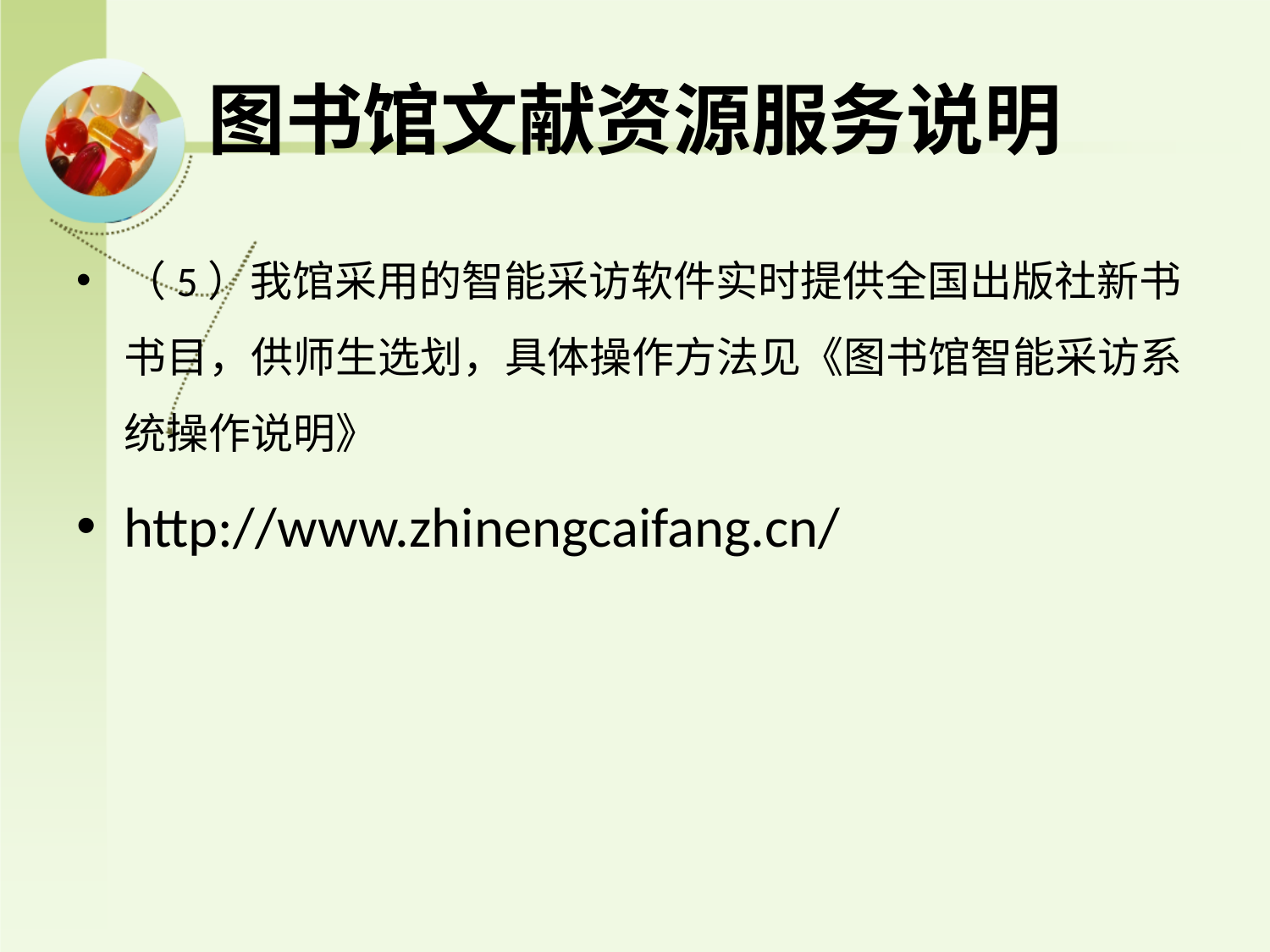

# 图书馆文献资源服务说明
（5）我馆采用的智能采访软件实时提供全国出版社新书书目，供师生选划，具体操作方法见《图书馆智能采访系统操作说明》
http://www.zhinengcaifang.cn/